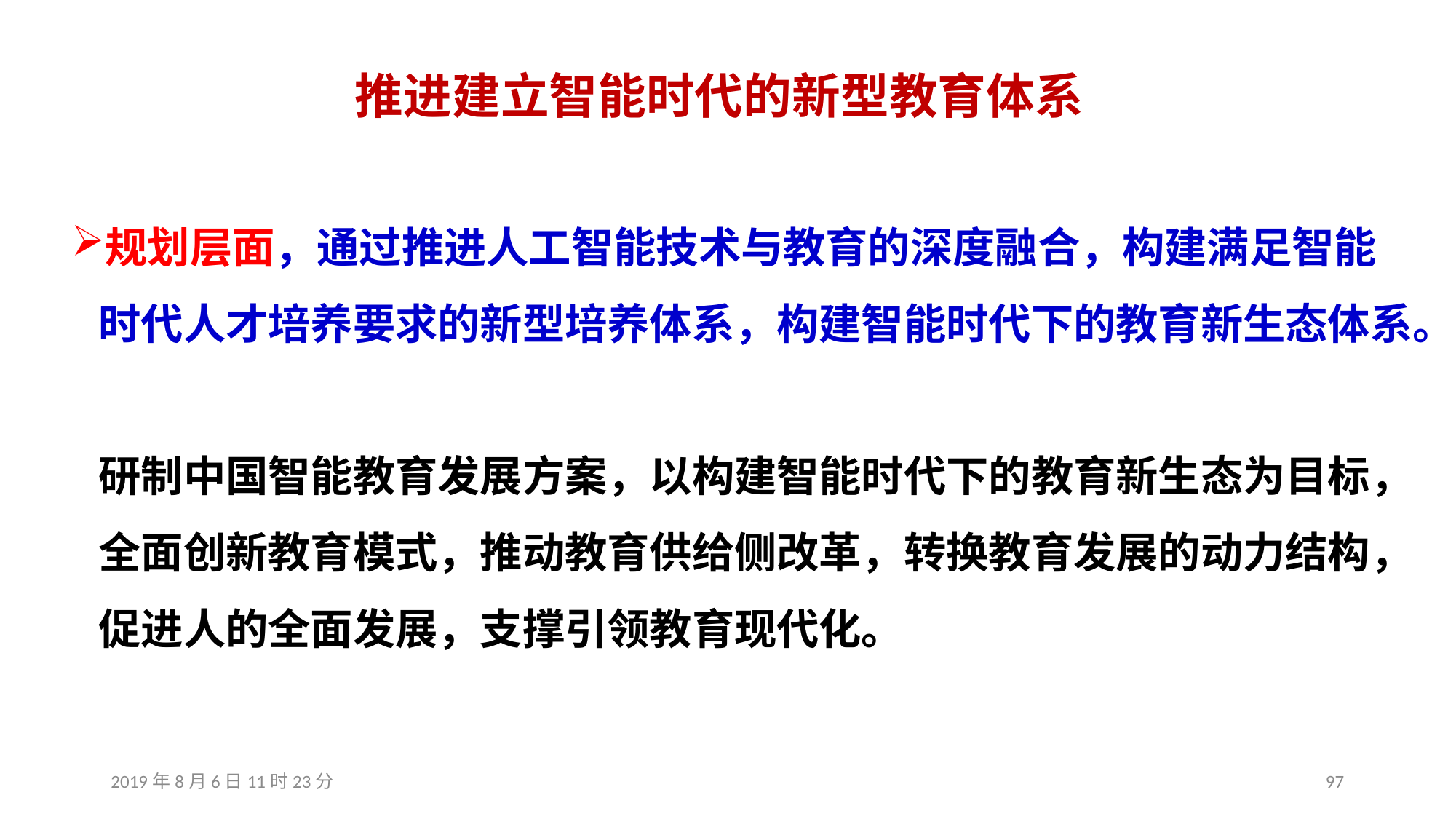

推进建立智能时代的新型教育体系
规划层面，通过推进人工智能技术与教育的深度融合，构建满足智能时代人才培养要求的新型培养体系，构建智能时代下的教育新生态体系。
研制中国智能教育发展方案，以构建智能时代下的教育新生态为目标，全面创新教育模式，推动教育供给侧改革，转换教育发展的动力结构，促进人的全面发展，支撑引领教育现代化。

2019年8月6日11时23分

97